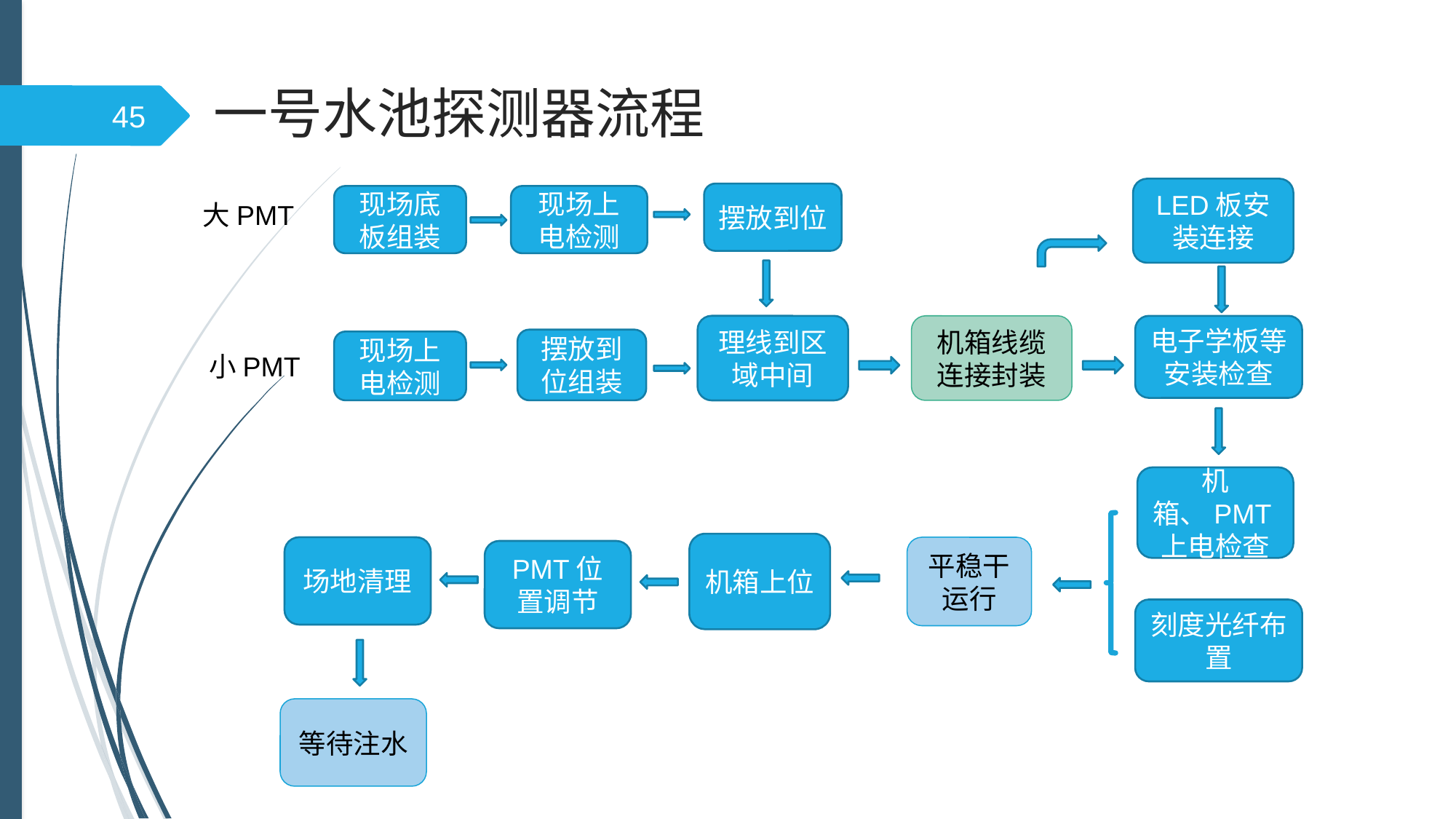

# 一号水池探测器流程
45
LED板安装连接
摆放到位
现场底板组装
现场上电检测
大PMT

理线到区域中间
机箱线缆连接封装
电子学板等安装检查
摆放到位组装
现场上电检测
小PMT

机箱、PMT上电检查

机箱上位
场地清理
平稳干运行
PMT位置调节

刻度光纤布置

等待注水